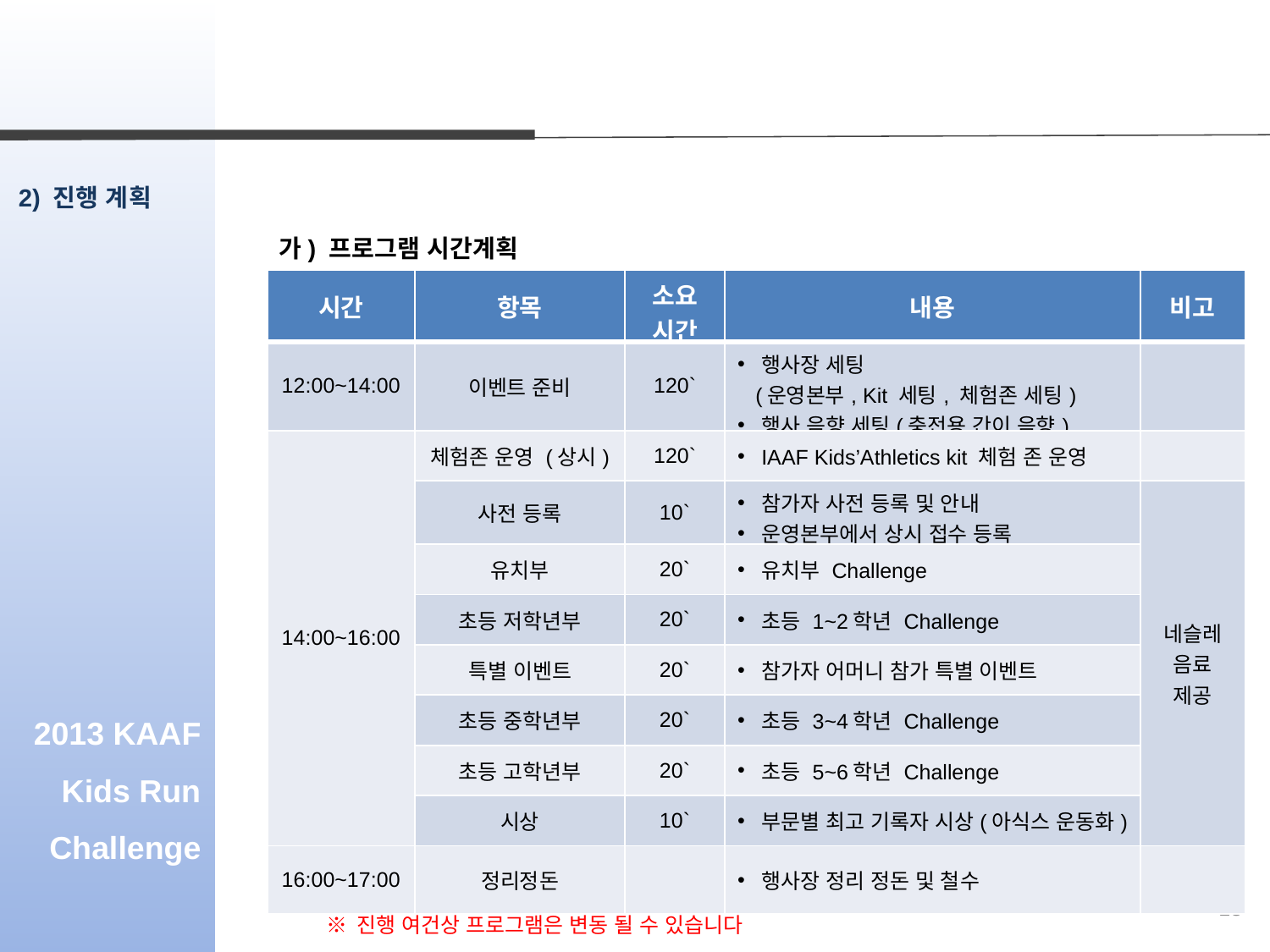

2013 KAAF
Kids Run
Challenge

2) 진행 계획
가) 프로그램 시간계획
| 시간 | 항목 | 소요 시간 | 내용 | 비고 |
| --- | --- | --- | --- | --- |
| 12:00~14:00 | 이벤트 준비 | 120` | 행사장 세팅 (운영본부, Kit 세팅, 체험존 세팅) 행사 음향 세팅(충전용 간이 음향) |  |
| 14:00~16:00 | 체험존 운영 (상시) | 120` | IAAF Kids’Athletics kit 체험 존 운영 |  |
|  | 사전 등록 | 10` | 참가자 사전 등록 및 안내 운영본부에서 상시 접수 등록 | 네슬레 음료 제공 |
|  | 유치부 | 20` | 유치부 Challenge |  |
|  | 초등 저학년부 | 20` | 초등 1~2학년 Challenge |  |
|  | 특별 이벤트 | 20` | 참가자 어머니 참가 특별 이벤트 |  |
|  | 초등 중학년부 | 20` | 초등 3~4학년 Challenge |  |
|  | 초등 고학년부 | 20` | 초등 5~6학년 Challenge |  |
|  | 시상 | 10` | 부문별 최고 기록자 시상(아식스 운동화) |  |
| 16:00~17:00 | 정리정돈 |  | 행사장 정리 정돈 및 철수 |  |
13
※ 진행 여건상 프로그램은 변동 될 수 있습니다